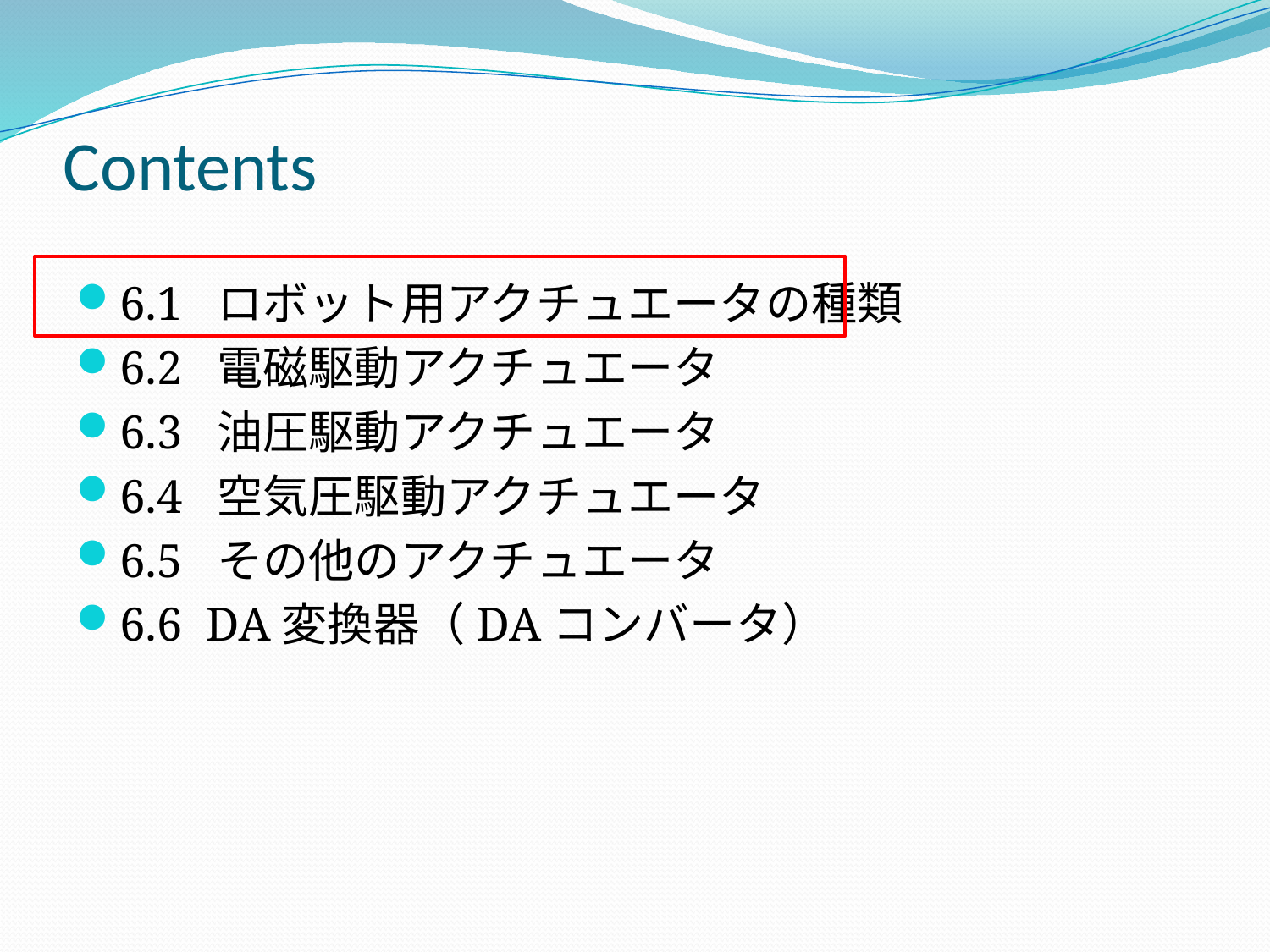

# Contents

6.1  ロボット用アクチュエータの種類
6.2  電磁駆動アクチュエータ
6.3  油圧駆動アクチュエータ
6.4  空気圧駆動アクチュエータ
6.5  その他のアクチュエータ
6.6  DA変換器（DAコンバータ）